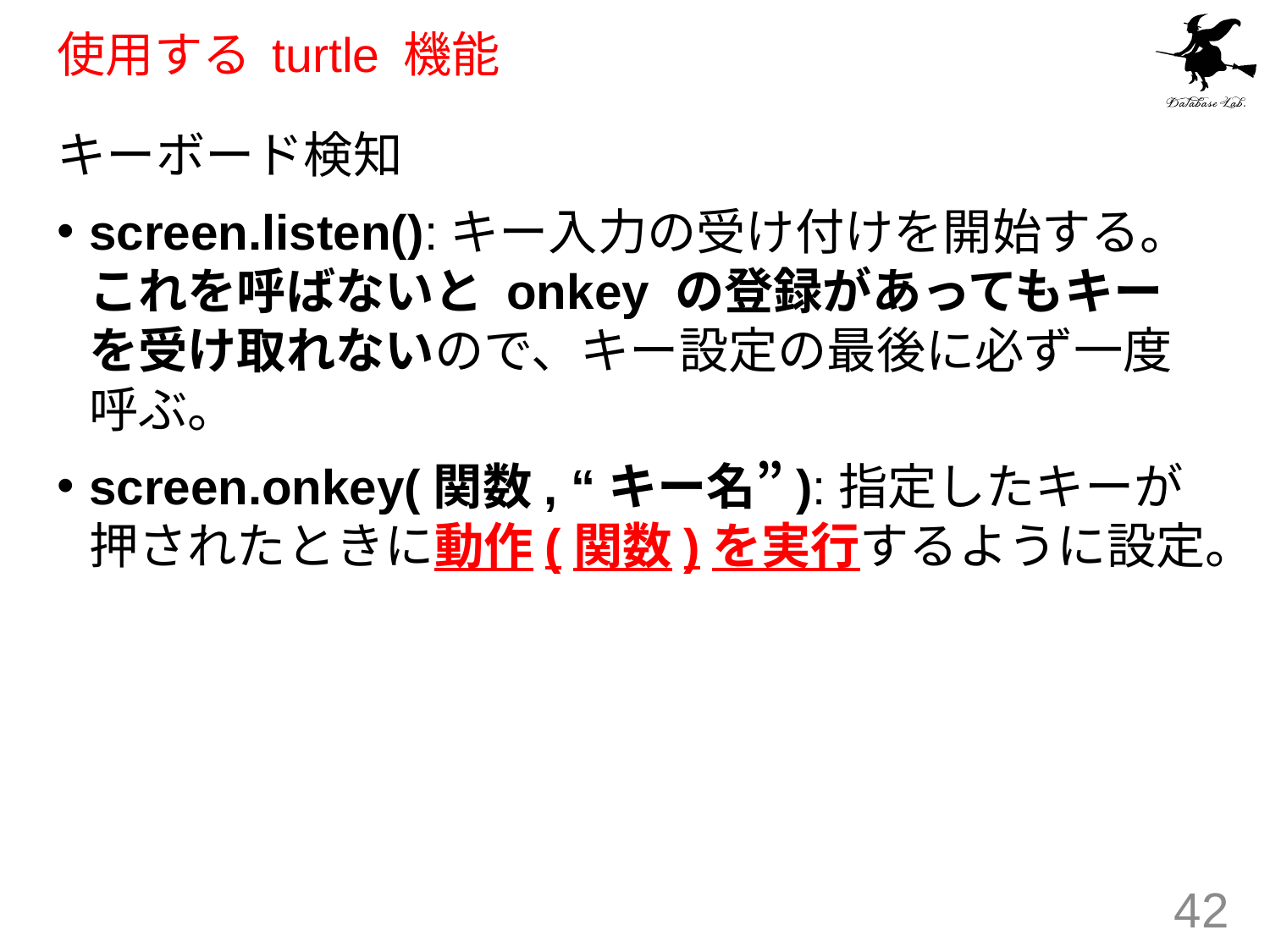

# 使用する turtle 機能
キーボード検知
screen.listen():キー入力の受け付けを開始する。これを呼ばないと onkey の登録があってもキーを受け取れないので、キー設定の最後に必ず一度呼ぶ。
screen.onkey(関数, “キー名”):指定したキーが押されたときに動作(関数)を実行するように設定。

42